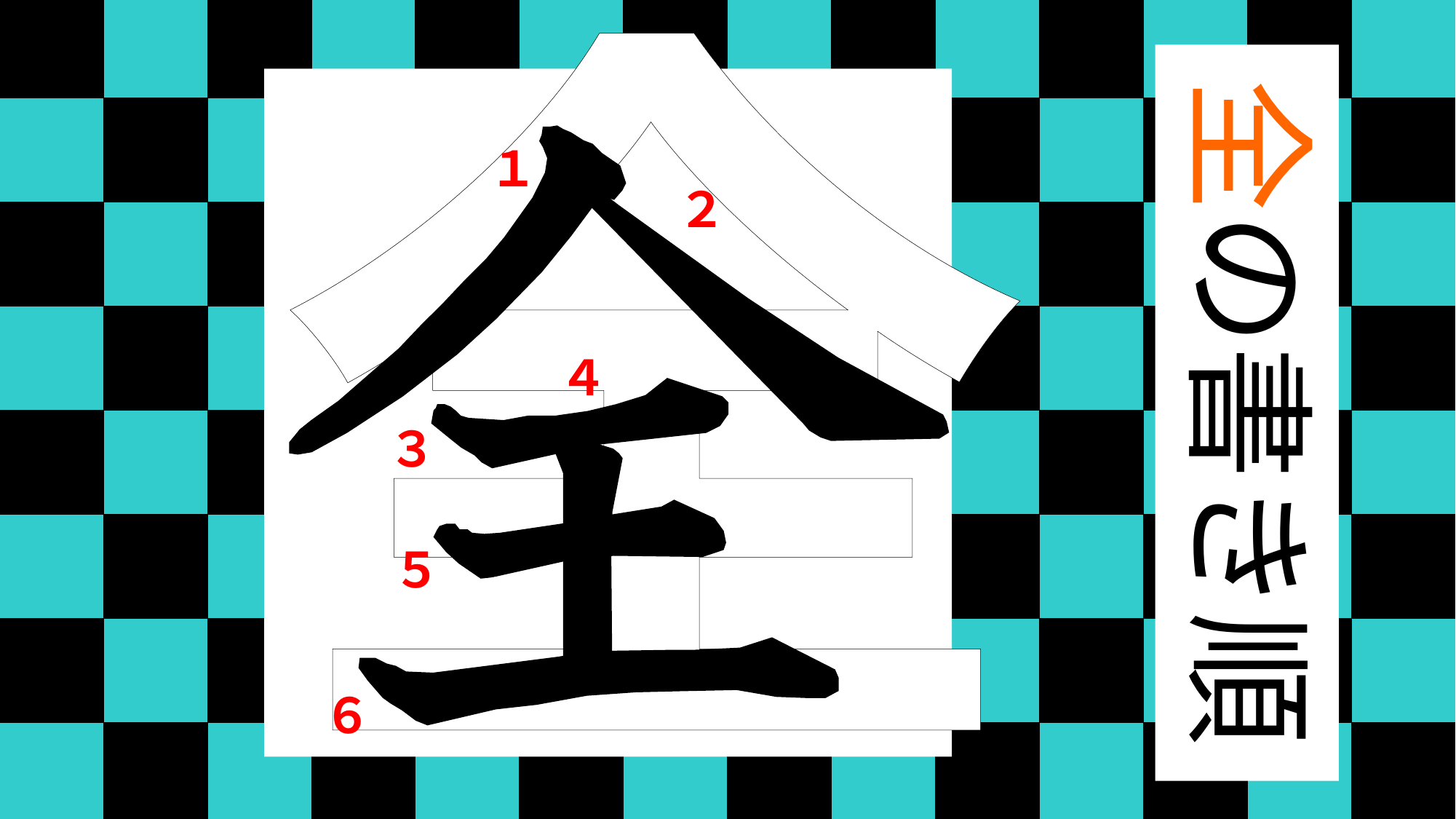

|  |  |  |  |  |  |  |  |  |  |  |  |  |  |
| --- | --- | --- | --- | --- | --- | --- | --- | --- | --- | --- | --- | --- | --- |
|  |  |  |  |  |  |  |  |  |  |  |  |  |  |
|  |  |  |  |  |  |  |  |  |  |  |  |  |  |
|  |  |  |  |  |  |  |  |  |  |  |  |  |  |
|  |  |  |  |  |  |  |  |  |  |  |  |  |  |
|  |  |  |  |  |  |  |  |  |  |  |  |  |  |
|  |  |  |  |  |  |  |  |  |  |  |  |  |  |
|  |  |  |  |  |  |  |  |  |  |  |  |  |  |
全の書き順
全

１
２

４

３

５

６